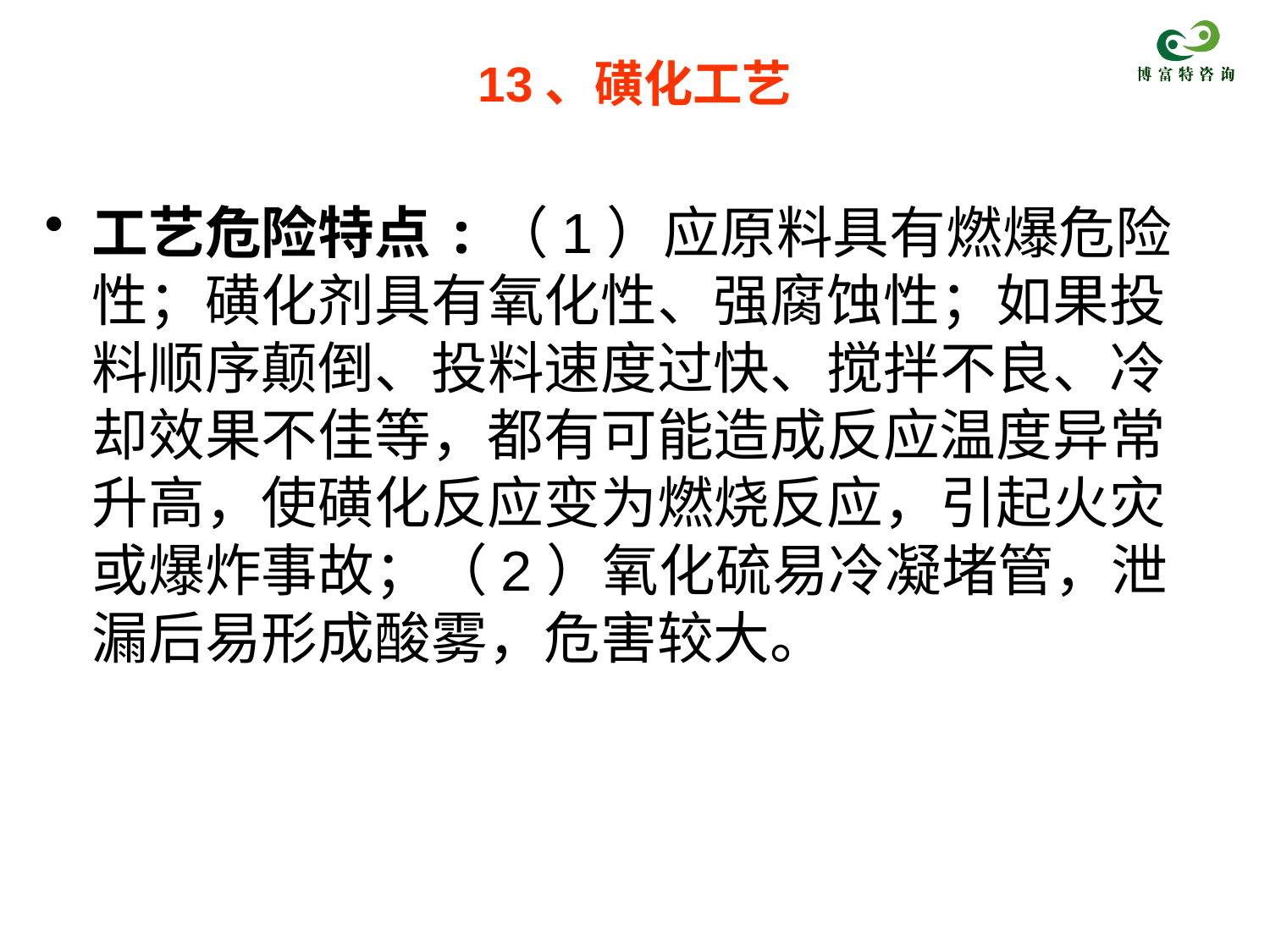

# 13、磺化工艺
工艺危险特点:（1）应原料具有燃爆危险性；磺化剂具有氧化性、强腐蚀性；如果投料顺序颠倒、投料速度过快、搅拌不良、冷却效果不佳等，都有可能造成反应温度异常升高，使磺化反应变为燃烧反应，引起火灾或爆炸事故；（2）氧化硫易冷凝堵管，泄漏后易形成酸雾，危害较大。